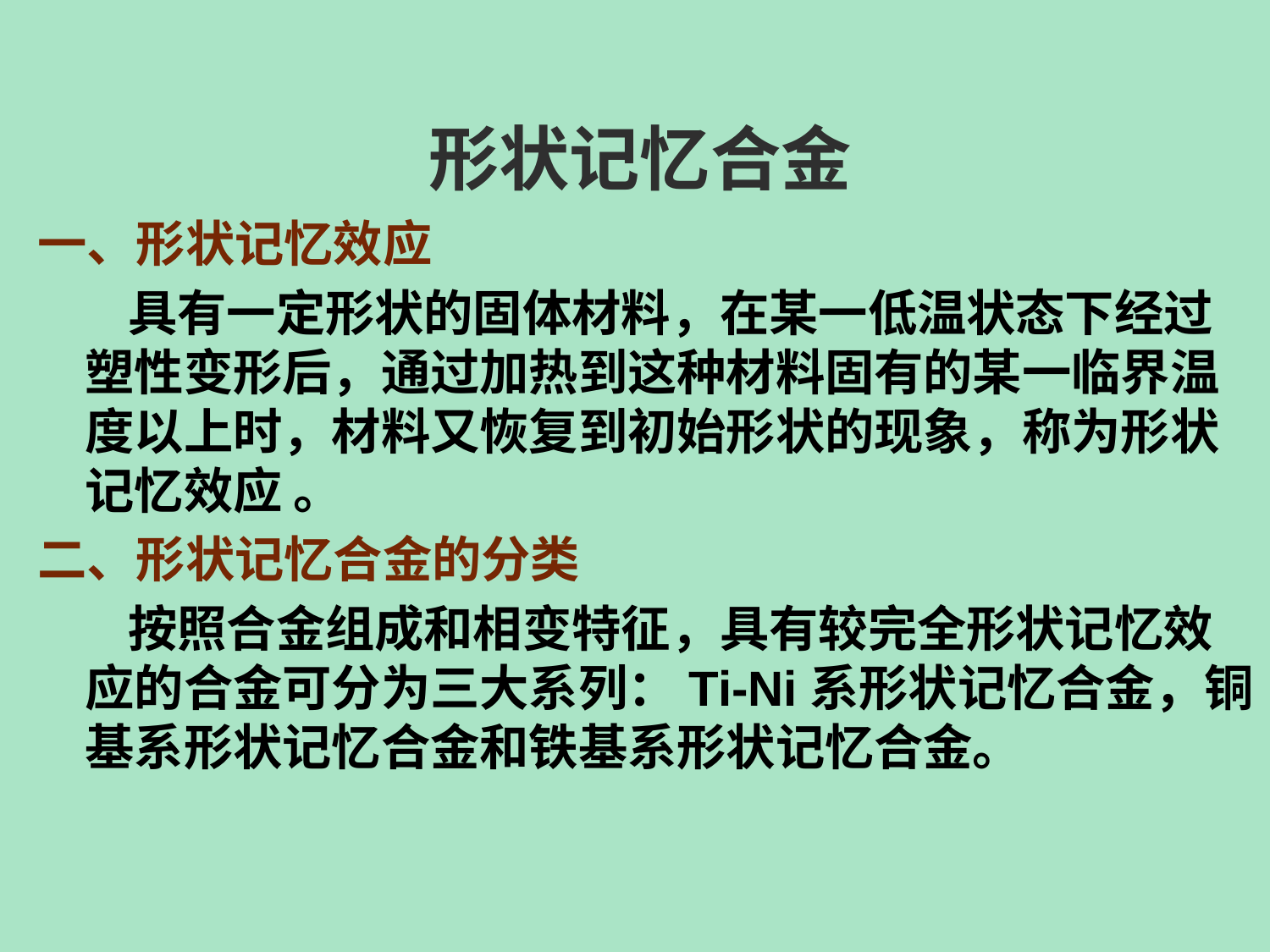

形状记忆合金
一、形状记忆效应
       具有一定形状的固体材料，在某一低温状态下经过塑性变形后，通过加热到这种材料固有的某一临界温度以上时，材料又恢复到初始形状的现象，称为形状记忆效应 。
二、形状记忆合金的分类
       按照合金组成和相变特征，具有较完全形状记忆效应的合金可分为三大系列：Ti-Ni系形状记忆合金，铜基系形状记忆合金和铁基系形状记忆合金。